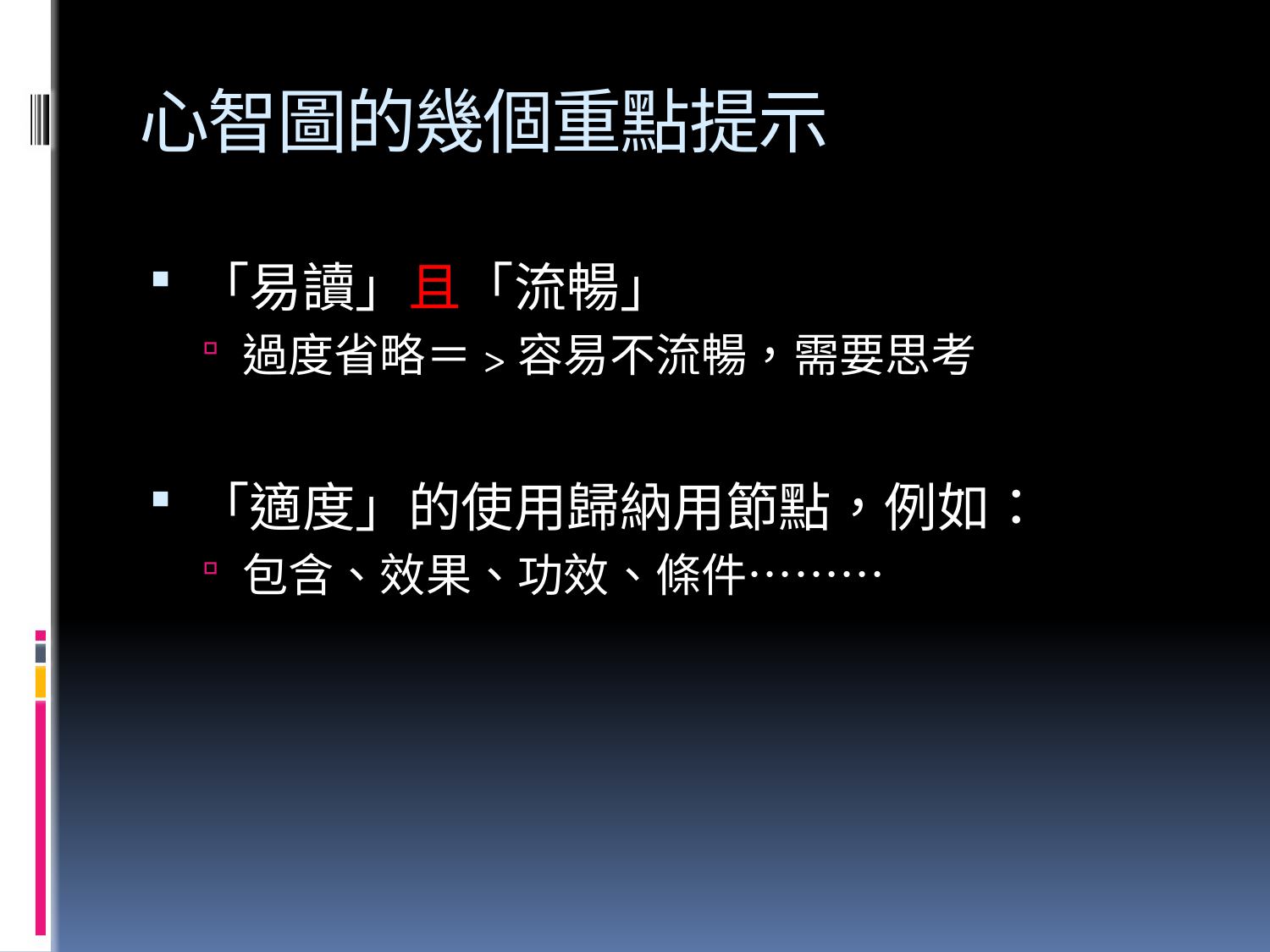

# 心智圖的幾個重點提示
「易讀」且「流暢」
過度省略＝>容易不流暢，需要思考

「適度」的使用歸納用節點，例如：
包含、效果、功效、條件………